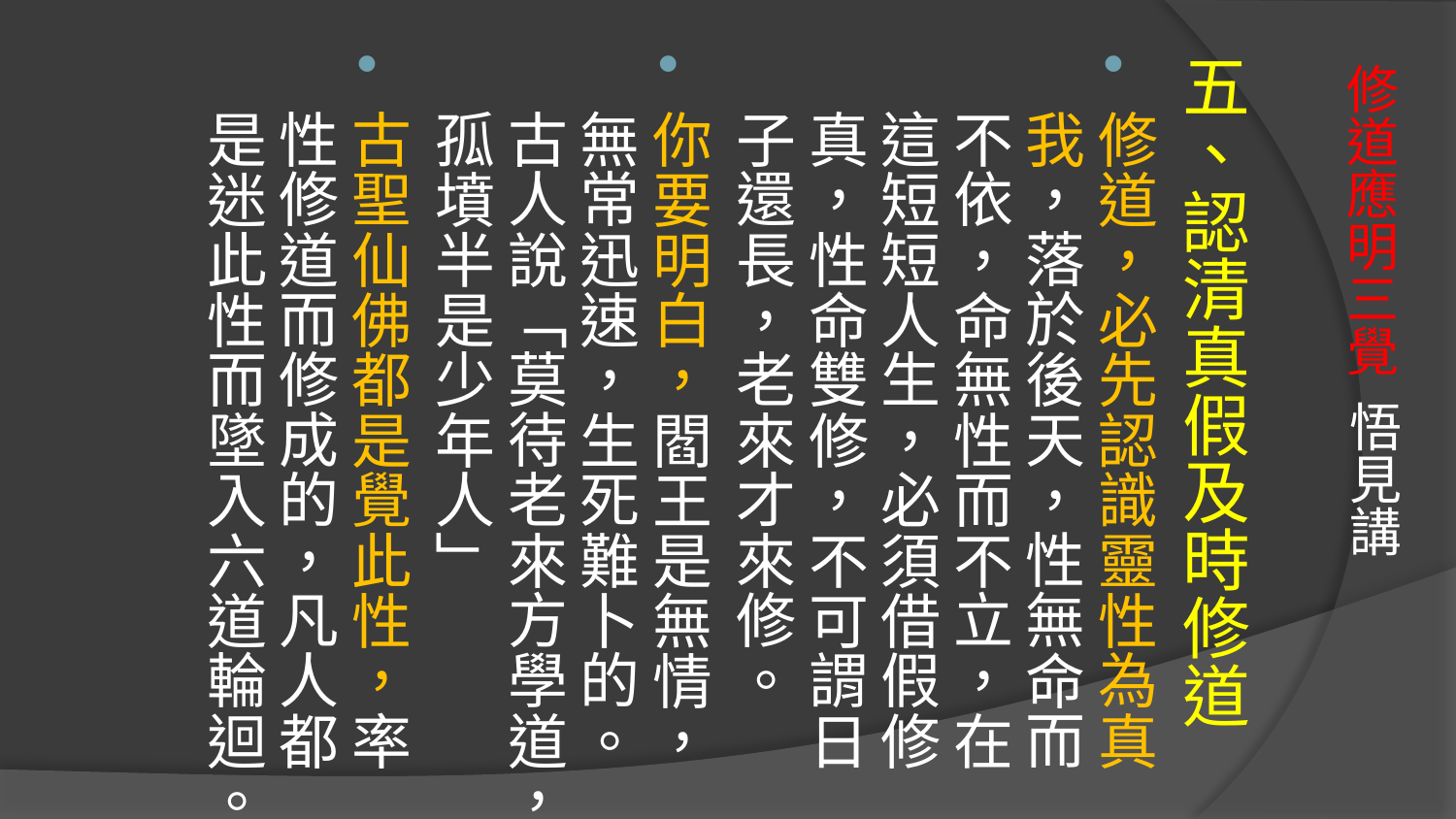

五、認清真假及時修道
修道，必先認識靈性為真我，落於後天，性無命而不依，命無性而不立，在這短短人生，必須借假修真，性命雙修，不可謂日子還長，老來才來修。
你要明白，閻王是無情，無常迅速，生死難卜的。古人說「莫待老來方學道，孤墳半是少年人」
古聖仙佛都是覺此性，率性修道而修成的，凡人都是迷此性而墜入六道輪迴。

# 修道應明三覺  悟見講